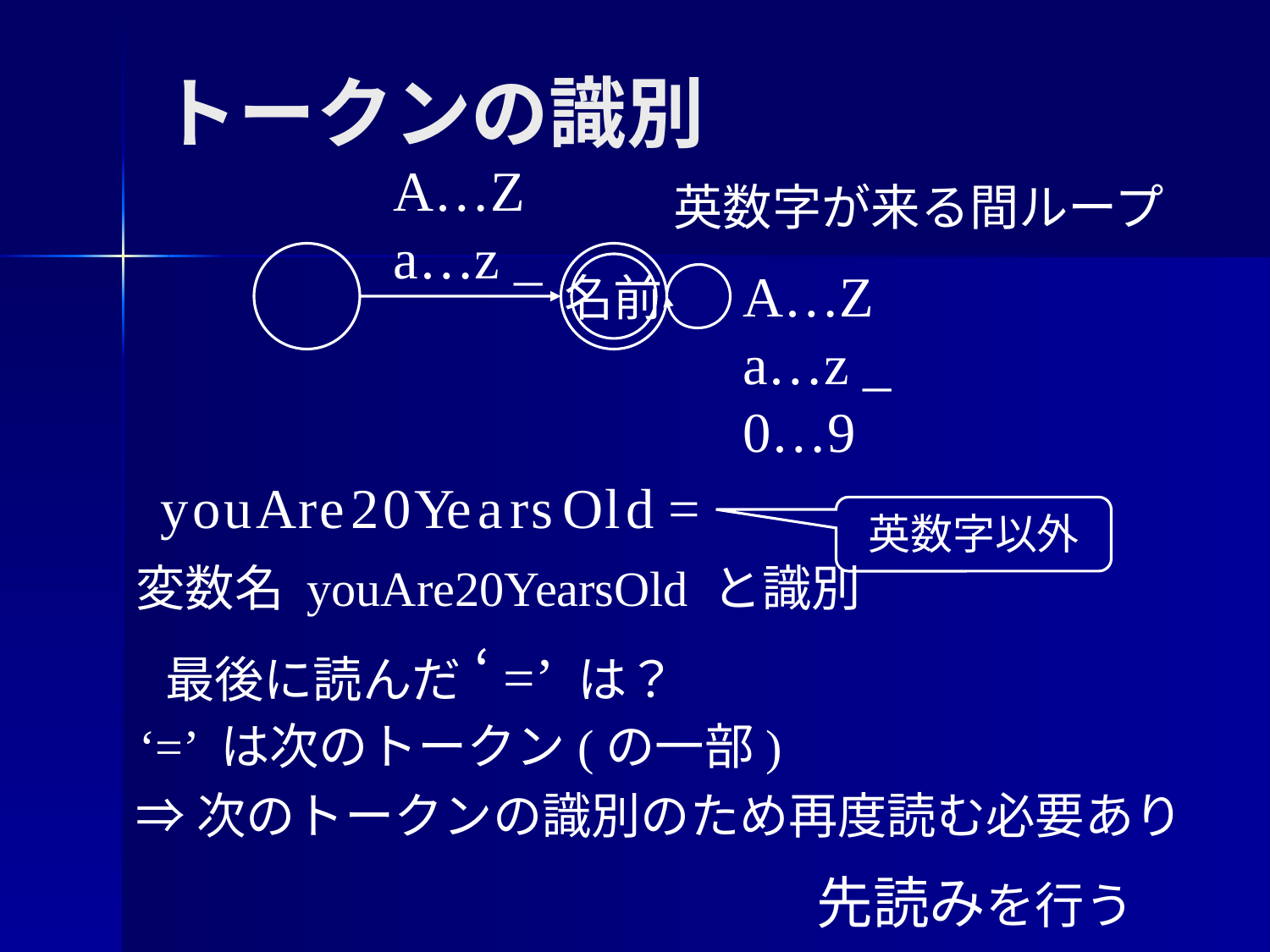

# トークンの識別
A…Z
a…z _
英数字が来る間ループ

名前

A…Z
a…z _
0…9

y
o
u
A
r
e
2
0
Y
e
a
r
s
O
l
d
=
英数字以外
変数名 youAre20YearsOld と識別
最後に読んだ ‘=’ は？
‘=’ は次のトークン(の一部)
⇒次のトークンの識別のため再度読む必要あり
先読みを行う